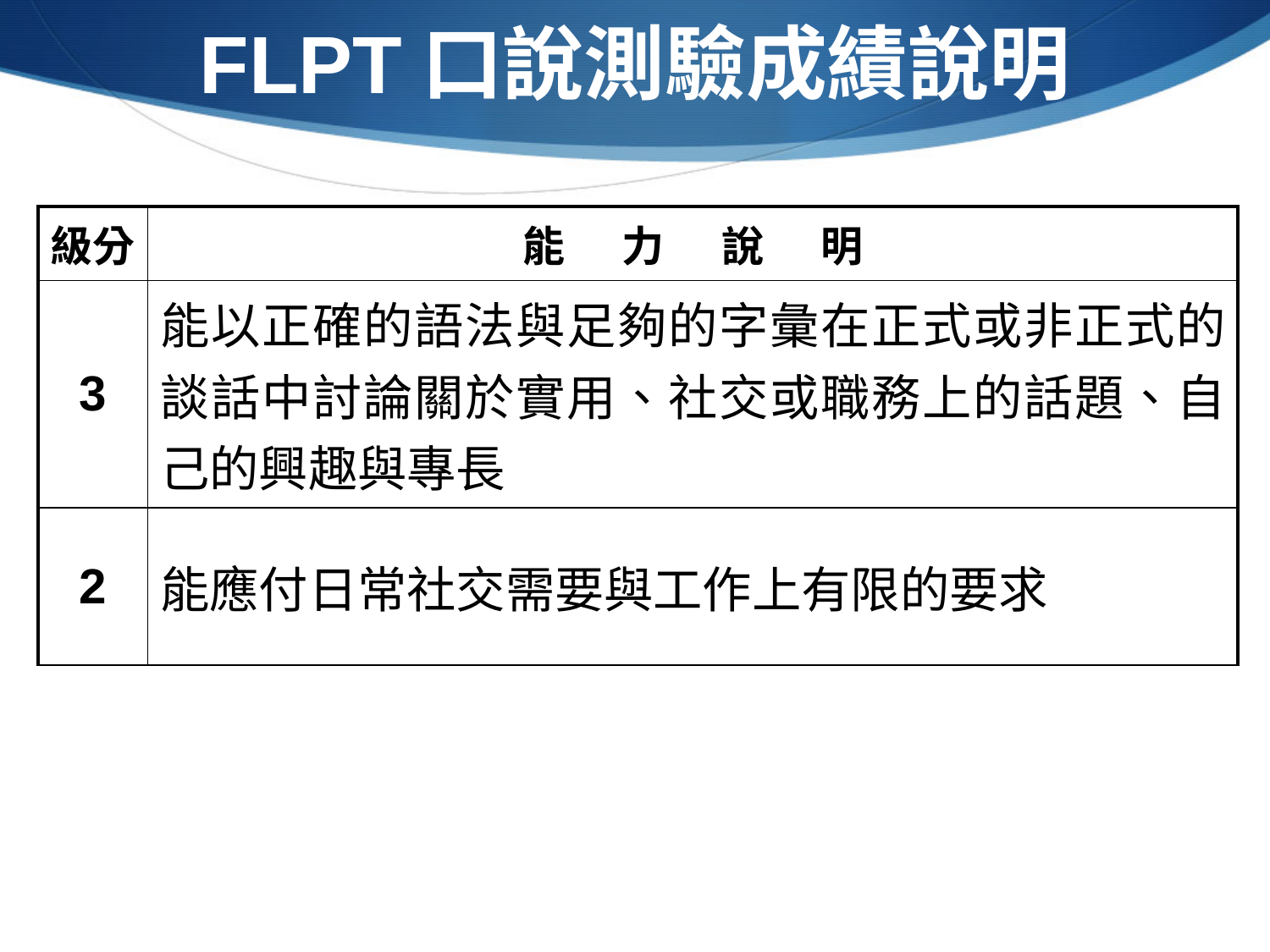

FLPT口說測驗成績說明
| 級分 | 能 力 說 明 |
| --- | --- |
| 3 | 能以正確的語法與足夠的字彙在正式或非正式的談話中討論關於實用、社交或職務上的話題、自己的興趣與專長 |
| 2 | 能應付日常社交需要與工作上有限的要求 |